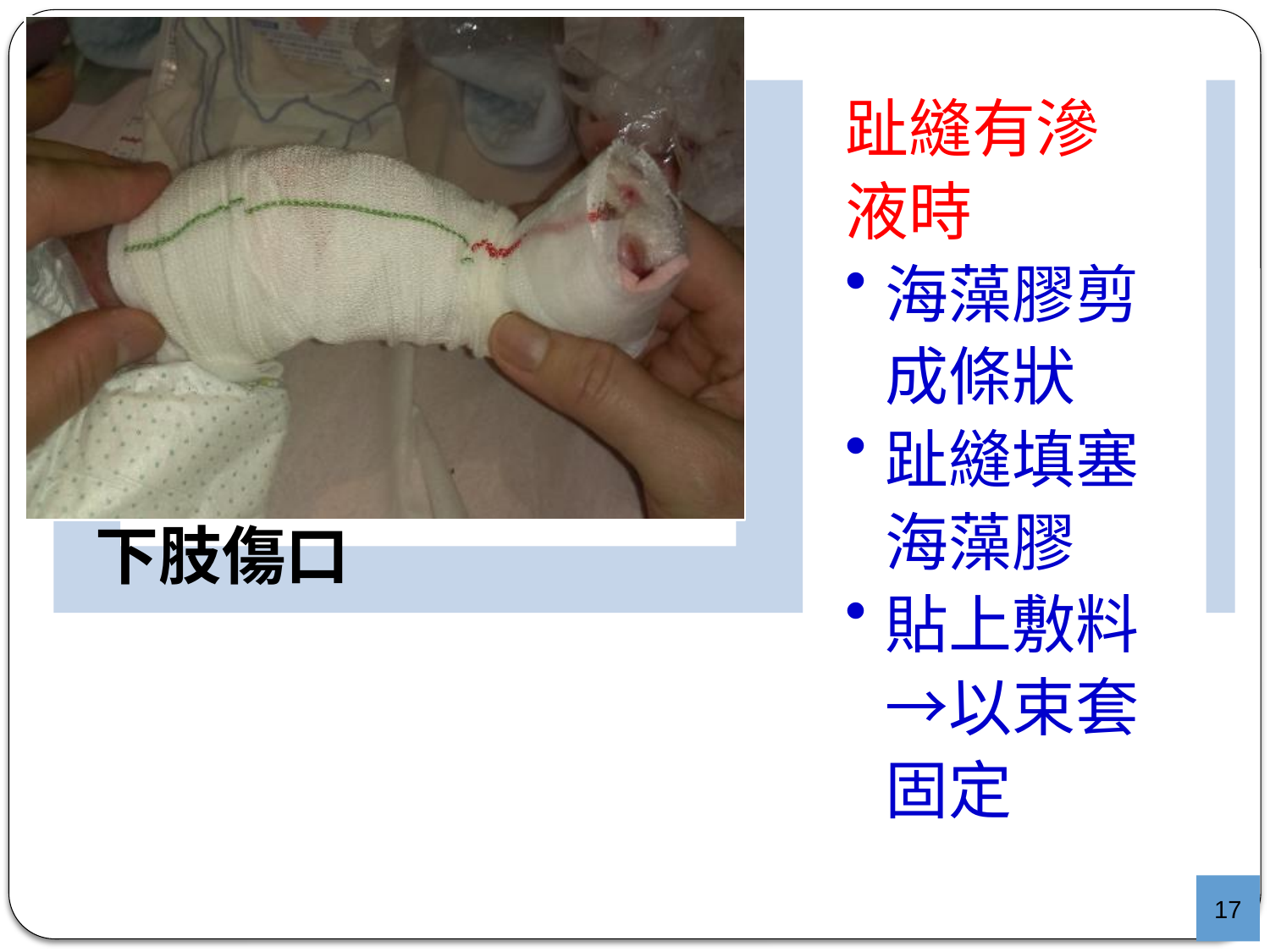

下肢傷口
趾縫有滲液時
海藻膠剪成條狀
趾縫填塞海藻膠
貼上敷料→以束套固定
17